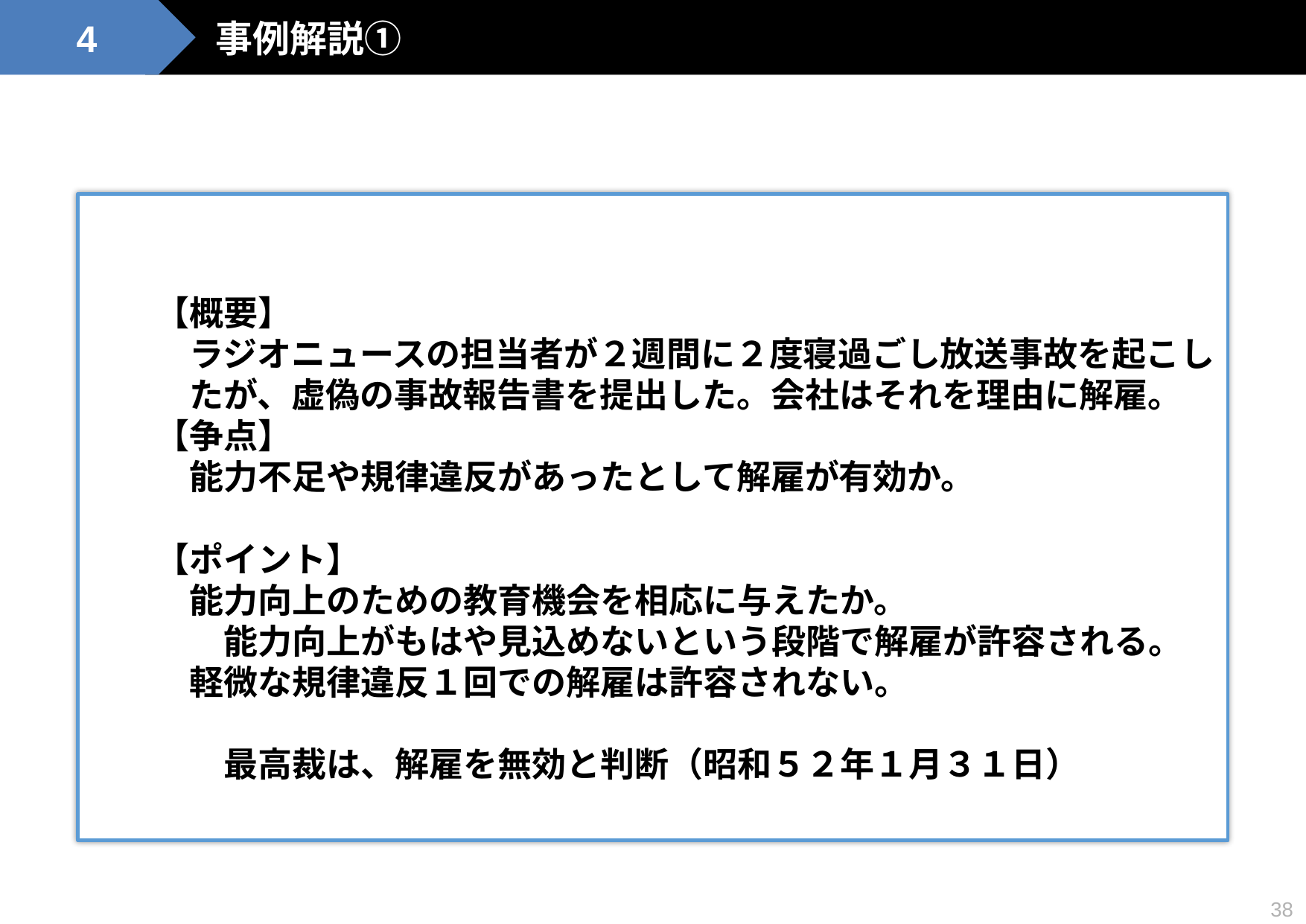

事例解説①
4

【概要】
　ラジオニュースの担当者が２週間に２度寝過ごし放送事故を起こし
　たが、虚偽の事故報告書を提出した。会社はそれを理由に解雇。
【争点】
　能力不足や規律違反があったとして解雇が有効か。

【ポイント】
　能力向上のための教育機会を相応に与えたか。
　　能力向上がもはや見込めないという段階で解雇が許容される。
　軽微な規律違反１回での解雇は許容されない。

　　最高裁は、解雇を無効と判断（昭和５２年１月３１日）
38